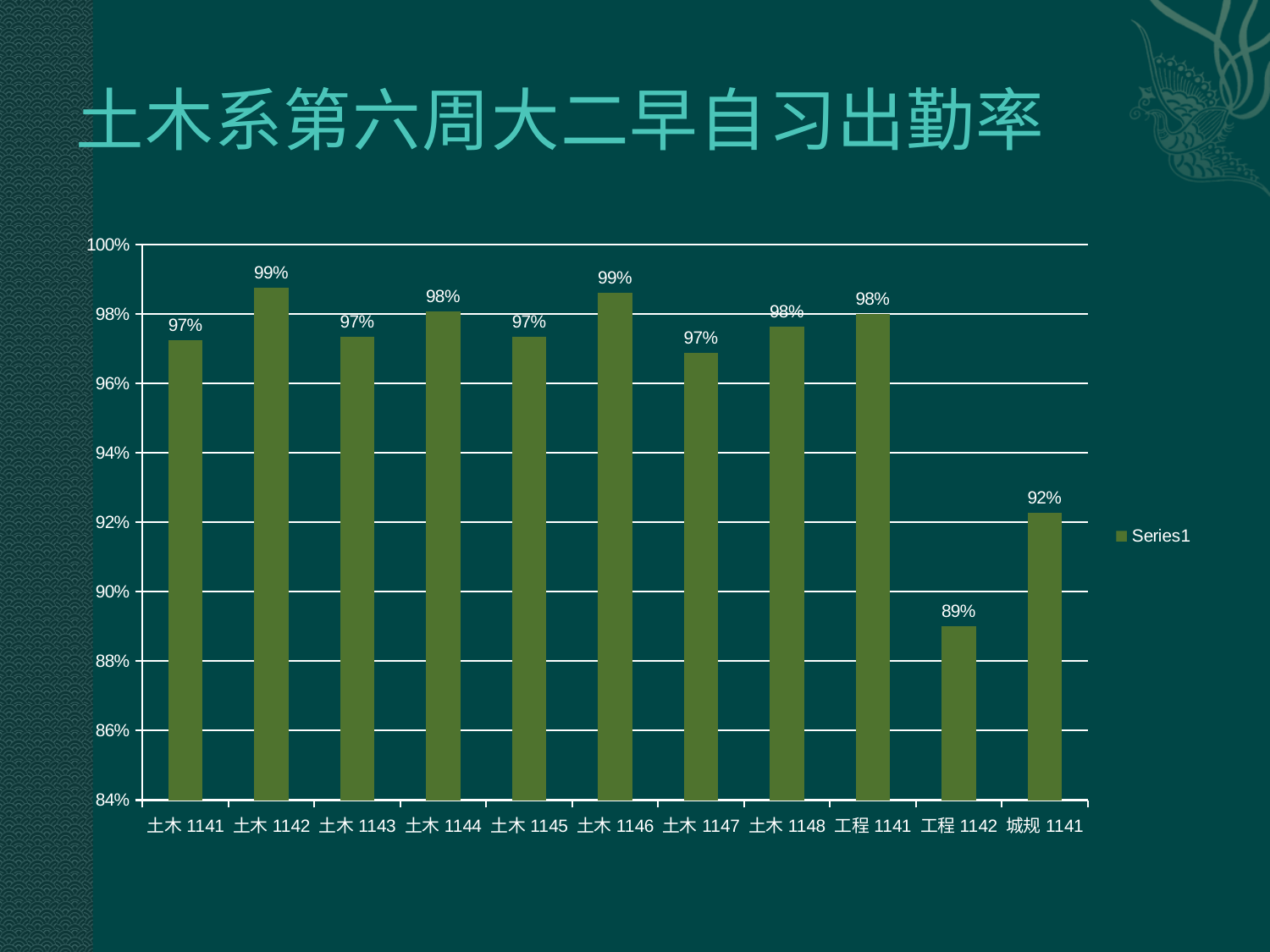

# 土木系第六周大二早自习出勤率

### Chart

| Category |  |
|---|---|
| 土木1141 | 0.9724137931034482 |
| 土木1142 | 0.9875 |
| 土木1143 | 0.9733333333333334 |
| 土木1144 | 0.9806451612903225 |
| 土木1145 | 0.9733333333333334 |
| 土木1146 | 0.9862068965517241 |
| 土木1147 | 0.96875 |
| 土木1148 | 0.9764705882352941 |
| 工程1141 | 0.98 |
| 工程1142 | 0.89 |
| 城规1141 | 0.9227272727272727 |